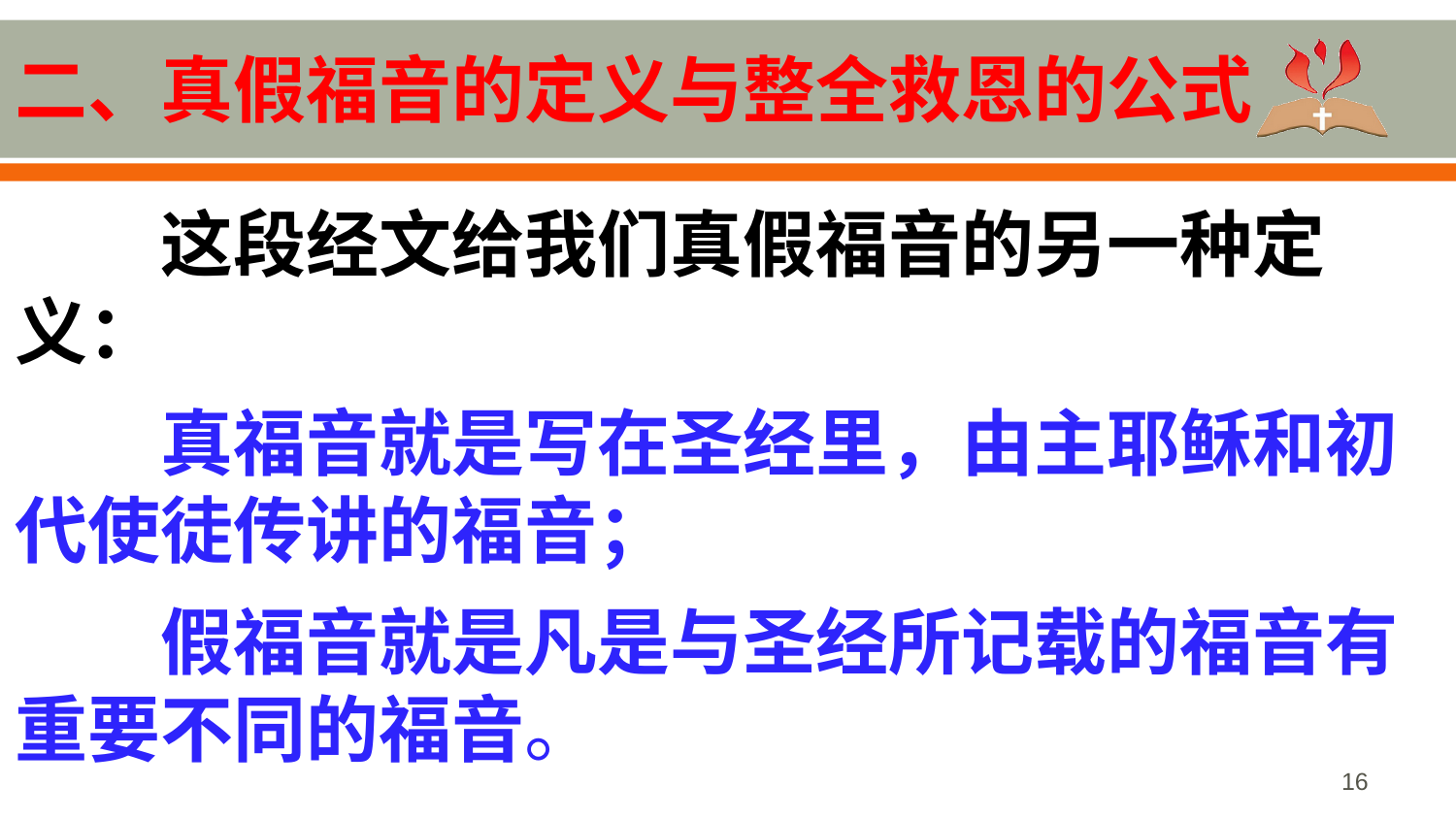

# 二、真假福音的定义与整全救恩的公式
这段经文给我们真假福音的另一种定义：
真福音就是写在圣经里，由主耶稣和初代使徒传讲的福音；
假福音就是凡是与圣经所记载的福音有重要不同的福音。

16